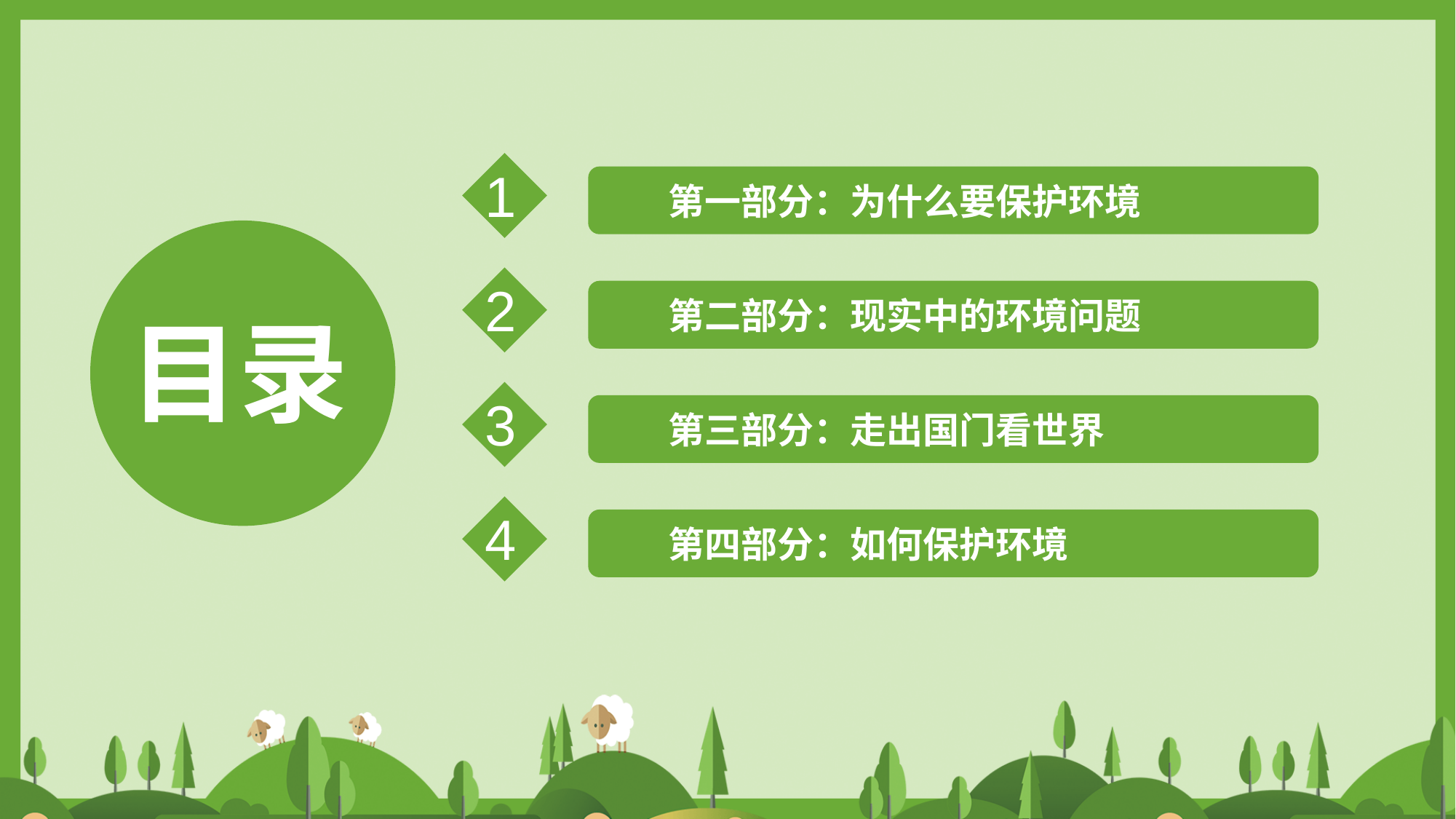

1
       第一部分：为什么要保护环境

2
       第二部分：现实中的环境问题
目录

3
       第三部分：走出国门看世界

4
       第四部分：如何保护环境